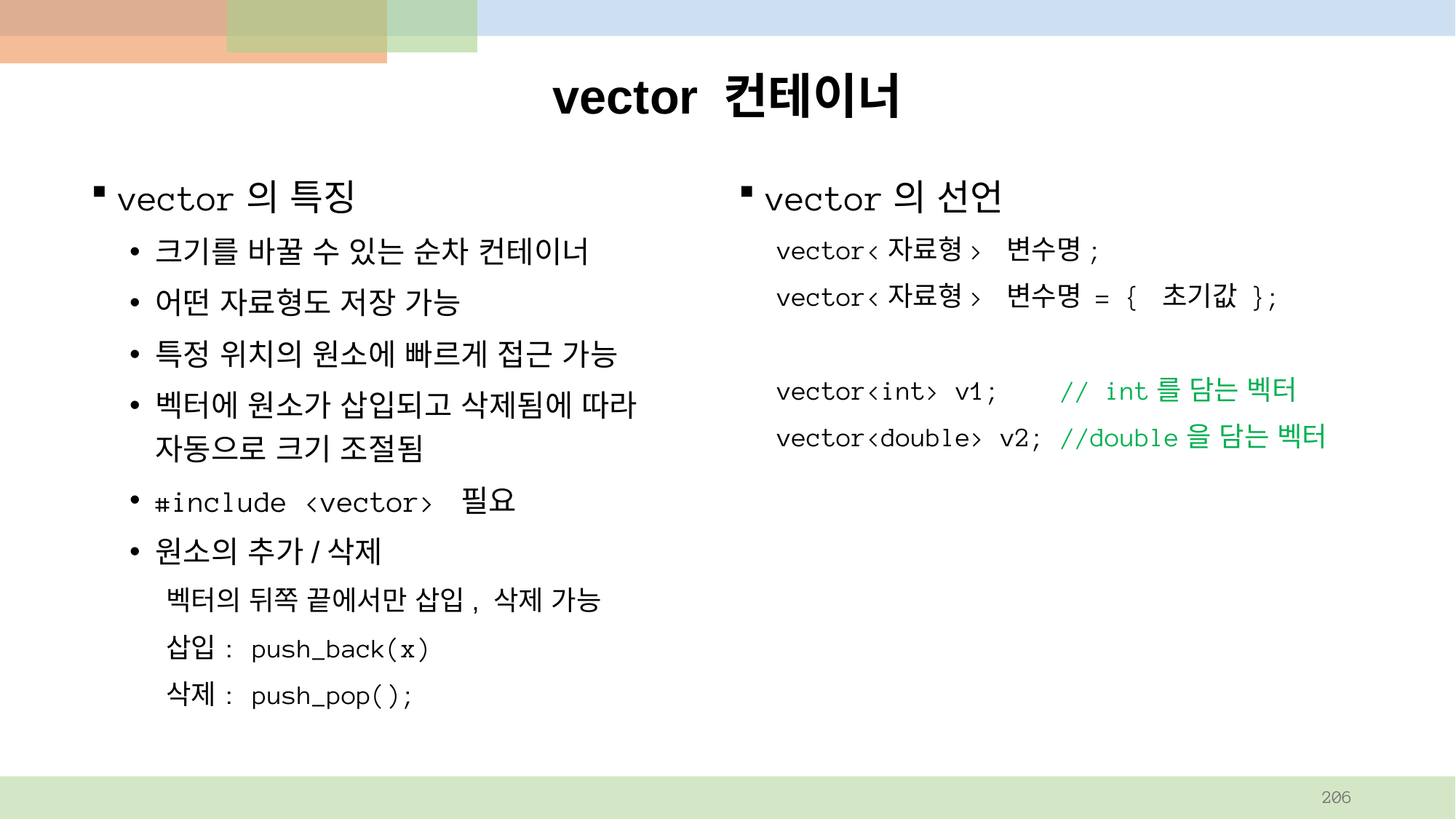

# vector 컨테이너
vector의 선언
vector<자료형> 변수명;
vector<자료형> 변수명 = { 초기값 };

vector<int> v1;    // int를 담는 벡터
vector<double> v2; //double을 담는 벡터
vector의 특징
크기를 바꿀 수 있는 순차 컨테이너
어떤 자료형도 저장 가능
특정 위치의 원소에 빠르게 접근 가능
벡터에 원소가 삽입되고 삭제됨에 따라 자동으로 크기 조절됨
#include <vector> 필요
원소의 추가/삭제
벡터의 뒤쪽 끝에서만 삽입, 삭제 가능
삽입: push_back(x)
삭제: push_pop();
206